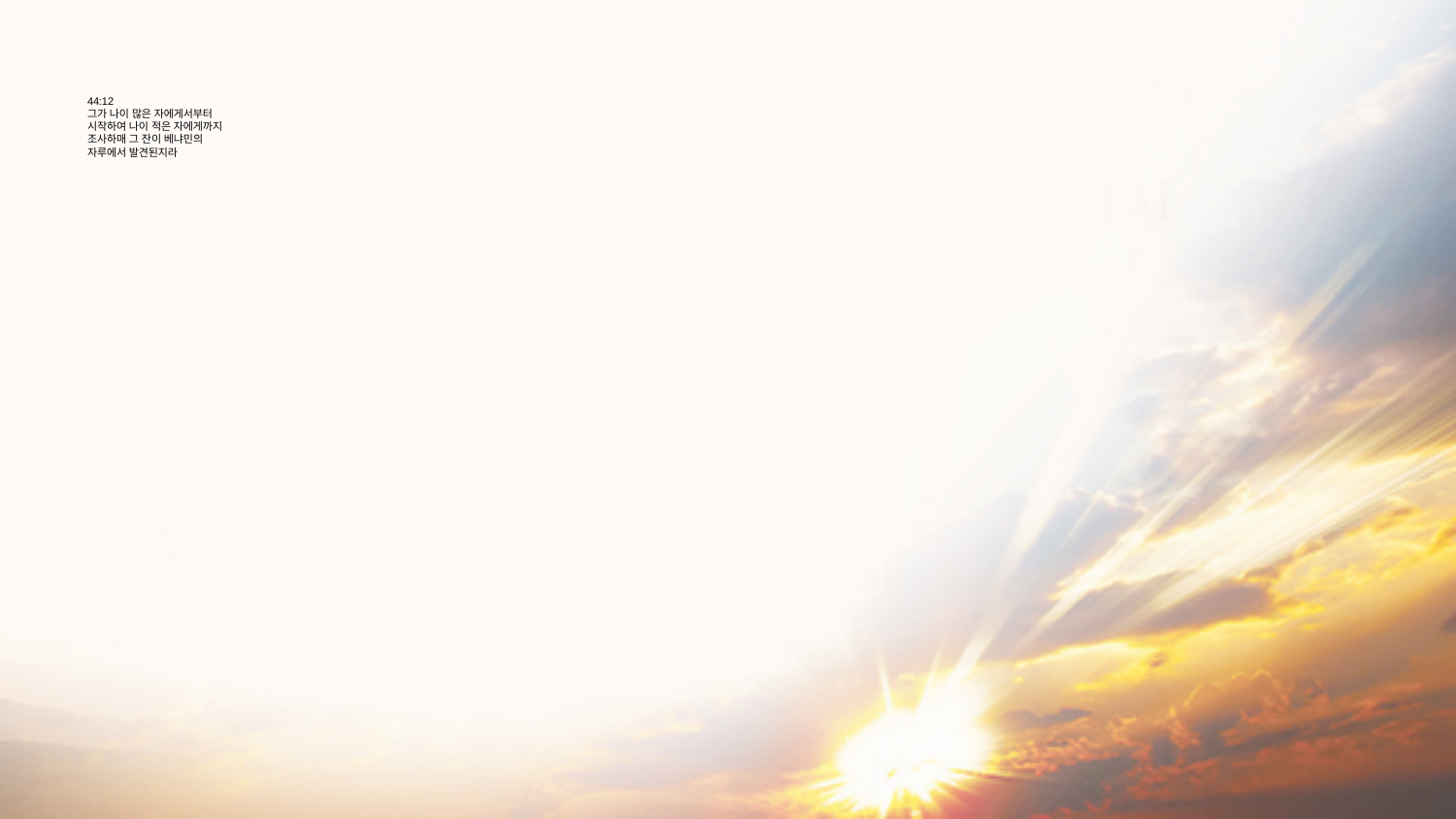

# 44:12 그가 나이 많은 자에게서부터 시작하여 나이 적은 자에게까지 조사하매 그 잔이 베냐민의 자루에서 발견된지라